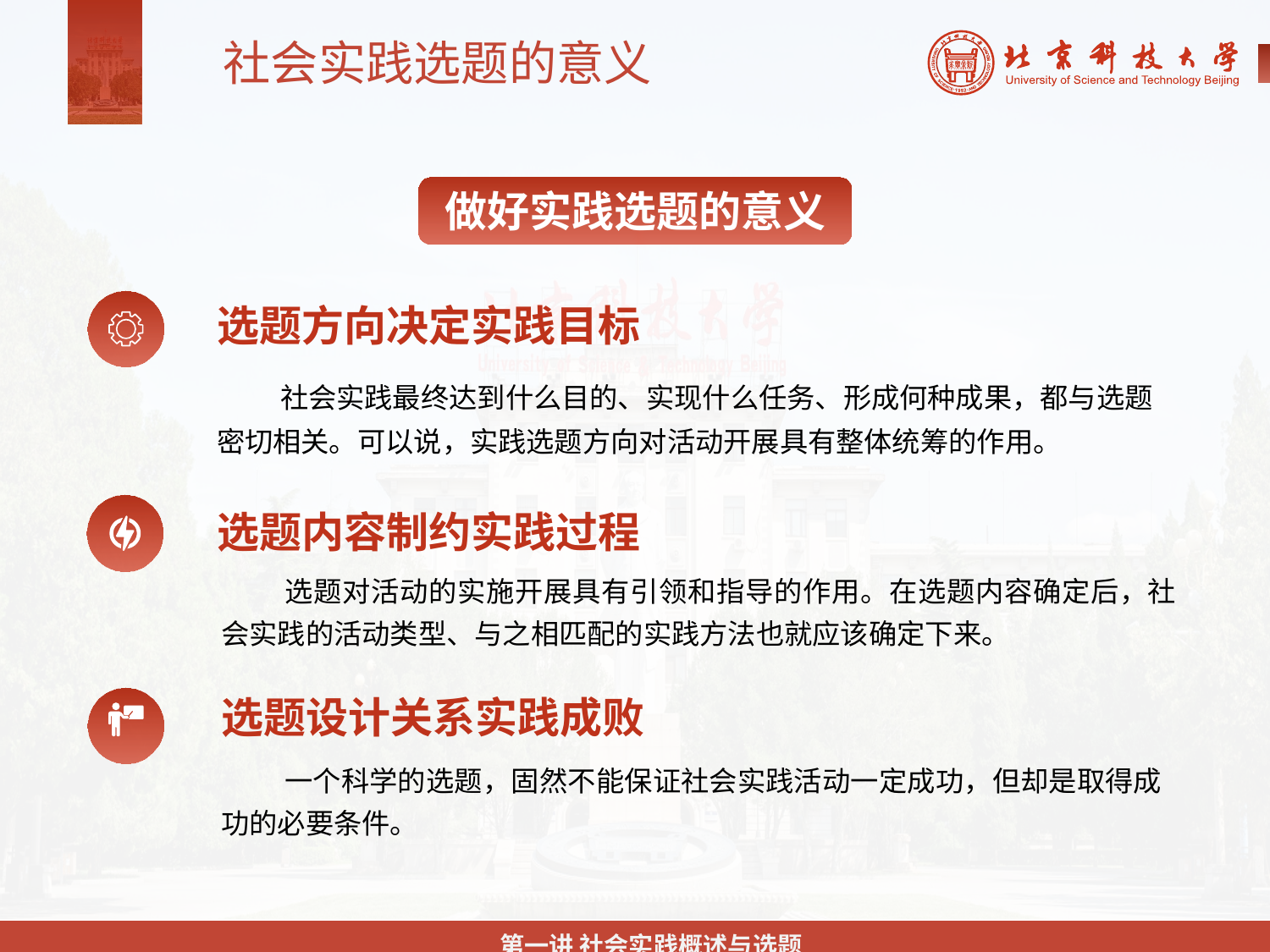

社会实践选题的意义
做好实践选题的意义
选题方向决定实践目标

社会实践最终达到什么目的、实现什么任务、形成何种成果，都与选题密切相关。可以说，实践选题方向对活动开展具有整体统筹的作用。
选题内容制约实践过程

选题对活动的实施开展具有引领和指导的作用。在选题内容确定后，社会实践的活动类型、与之相匹配的实践方法也就应该确定下来。
选题设计关系实践成败

一个科学的选题，固然不能保证社会实践活动一定成功，但却是取得成功的必要条件。